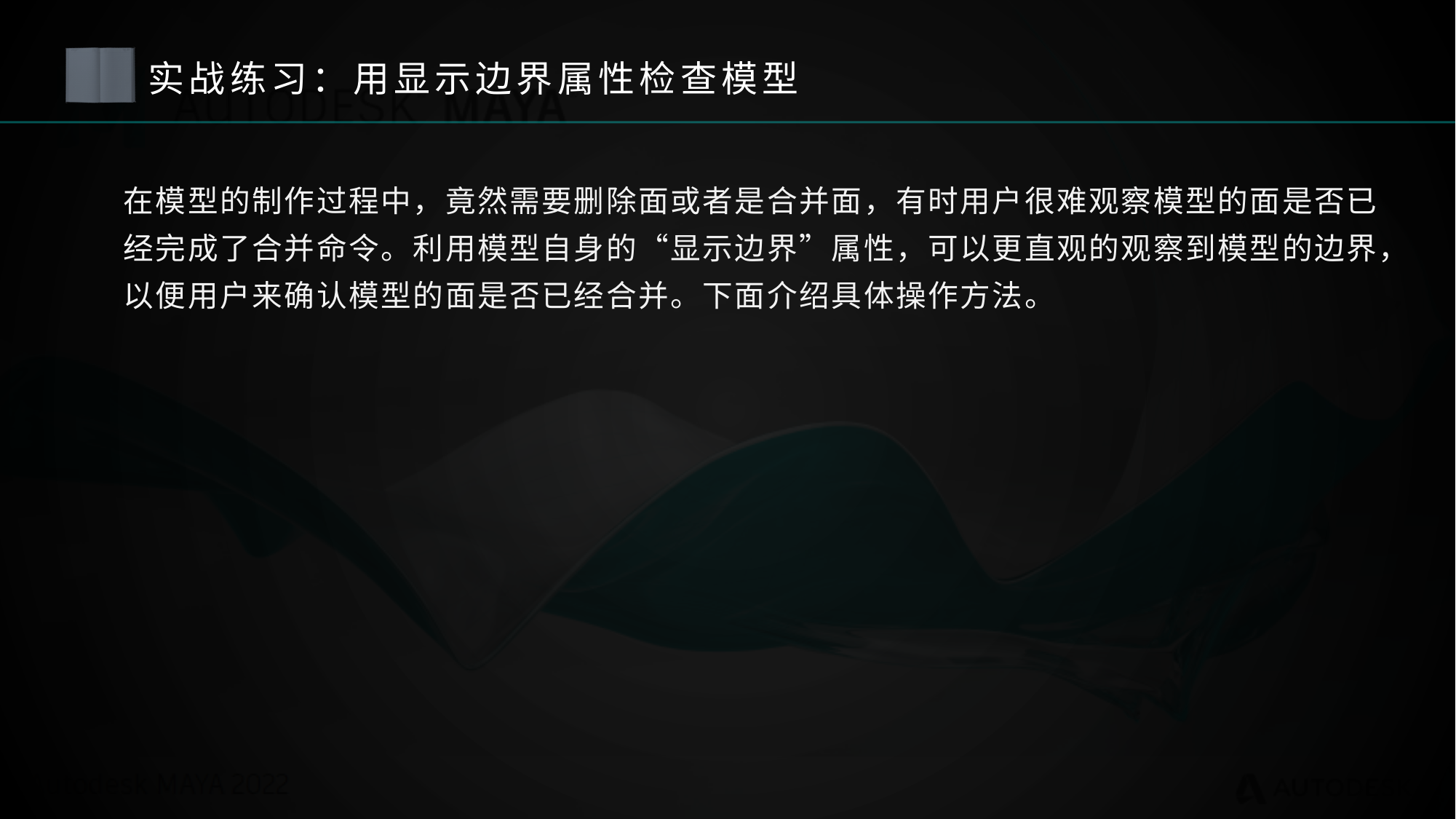

实战练习：用显示边界属性检查模型
在模型的制作过程中，竟然需要删除面或者是合并面，有时用户很难观察模型的面是否已经完成了合并命令。利用模型自身的“显示边界”属性，可以更直观的观察到模型的边界，以便用户来确认模型的面是否已经合并。下面介绍具体操作方法。